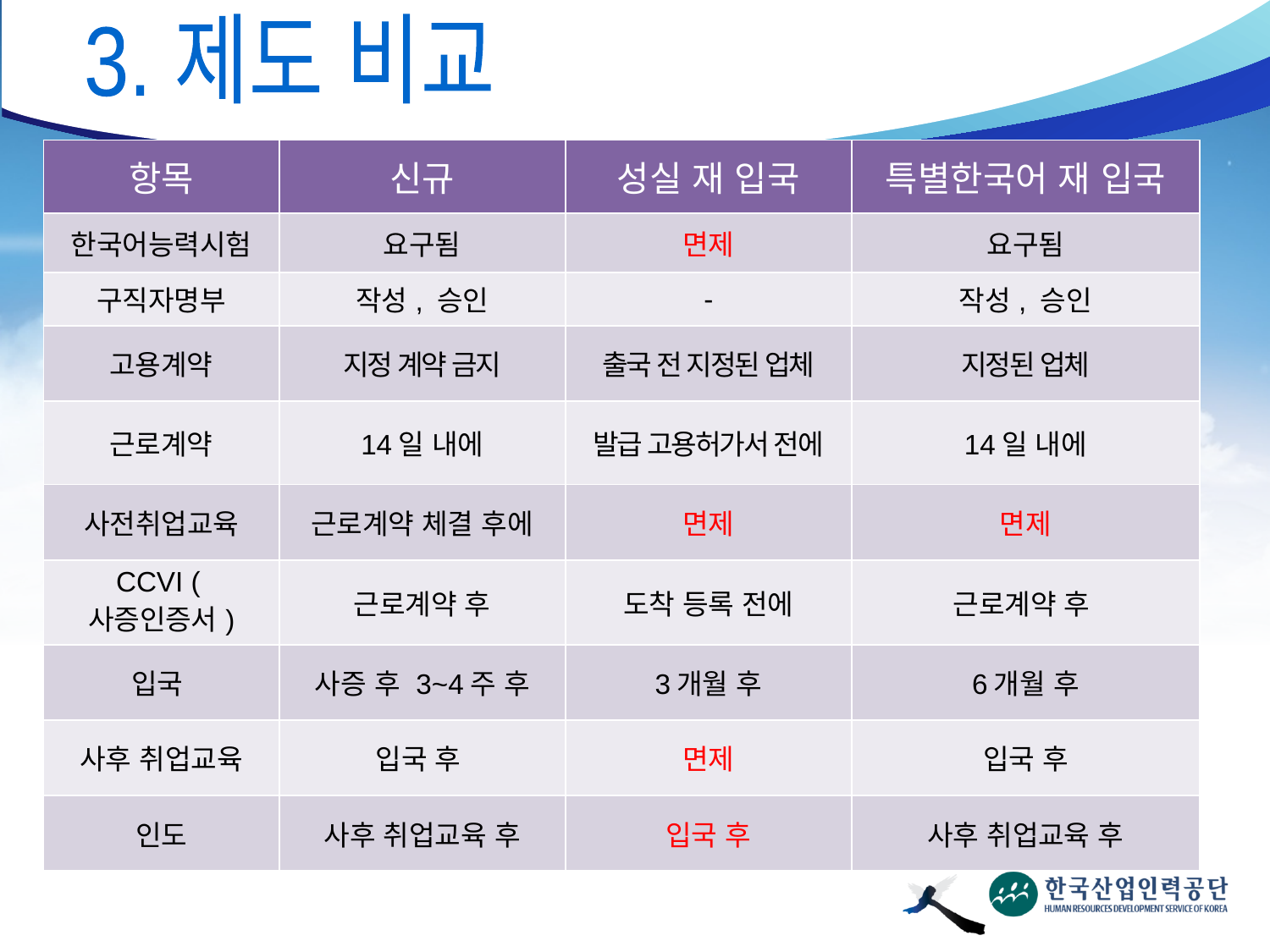

3. 제도 비교

| 항목 | 신규 | 성실 재 입국 | 특별한국어 재 입국 |
| --- | --- | --- | --- |
| 한국어능력시험 | 요구됨 | 면제 | 요구됨 |
| 구직자명부 | 작성, 승인 | - | 작성, 승인 |
| 고용계약 | 지정 계약 금지 | 출국 전 지정된 업체 | 지정된 업체 |
| 근로계약 | 14일 내에 | 발급 고용허가서 전에 | 14일 내에 |
| 사전취업교육 | 근로계약 체결 후에 | 면제 | 면제 |
| CCVI (사증인증서) | 근로계약 후 | 도착 등록 전에 | 근로계약 후 |
| 입국 | 사증 후 3~4주 후 | 3개월 후 | 6개월 후 |
| 사후 취업교육 | 입국 후 | 면제 | 입국 후 |
| 인도 | 사후 취업교육 후 | 입국 후 | 사후 취업교육 후 |